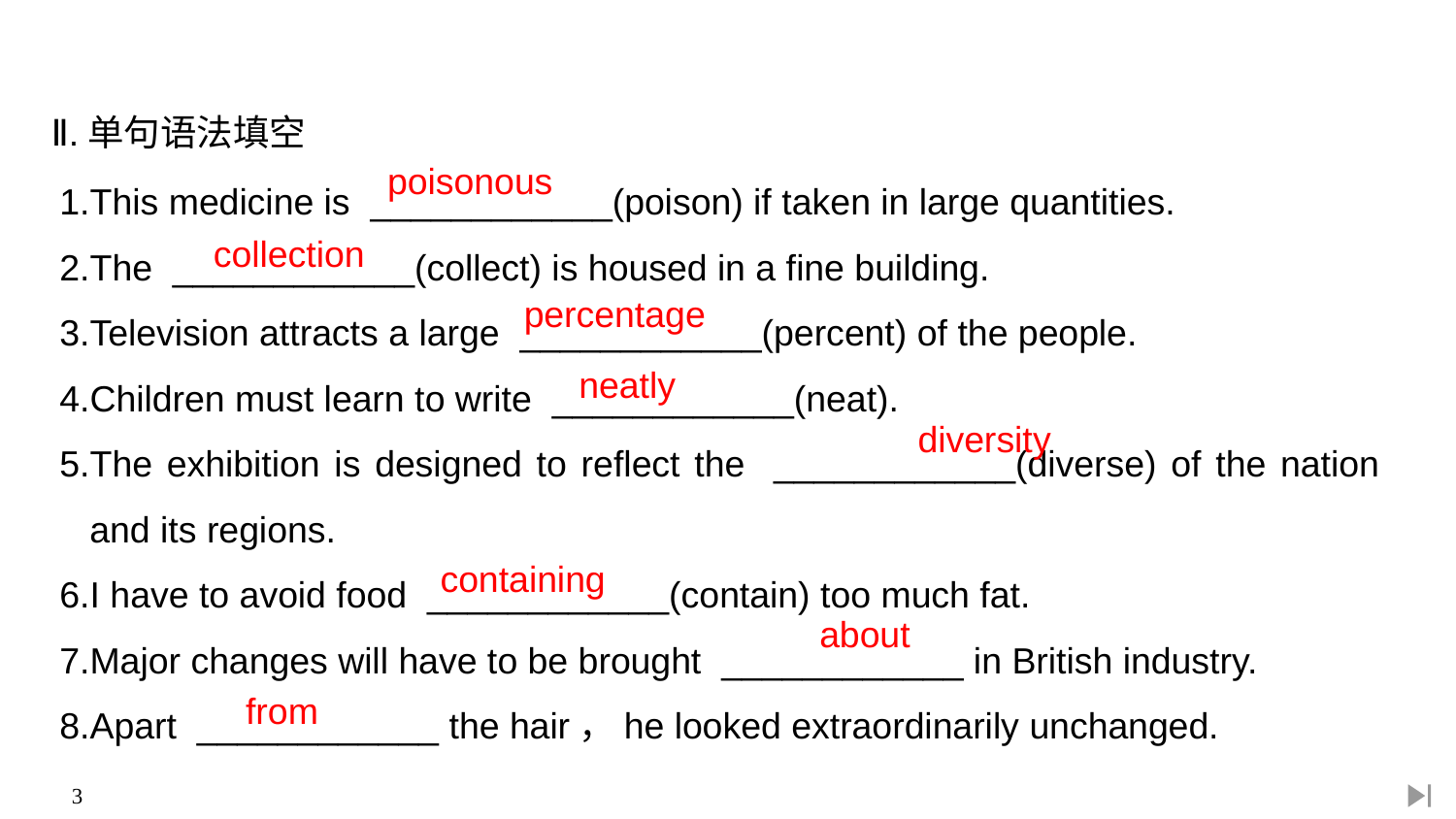

Ⅱ.单句语法填空
1.This medicine is  ____________(poison) if taken in large quantities.
2.The  ____________(collect) is housed in a fine building.
3.Television attracts a large  ____________(percent) of the people.
4.Children must learn to write  ____________(neat).
5.The exhibition is designed to reflect the  ____________(diverse) of the nation and its regions.
6.I have to avoid food  ____________(contain) too much fat.
7.Major changes will have to be brought  ____________ in British industry.
8.Apart  ____________ the hair，he looked extraordinarily unchanged.
poisonous
collection
percentage
neatly
diversity
containing
about
from